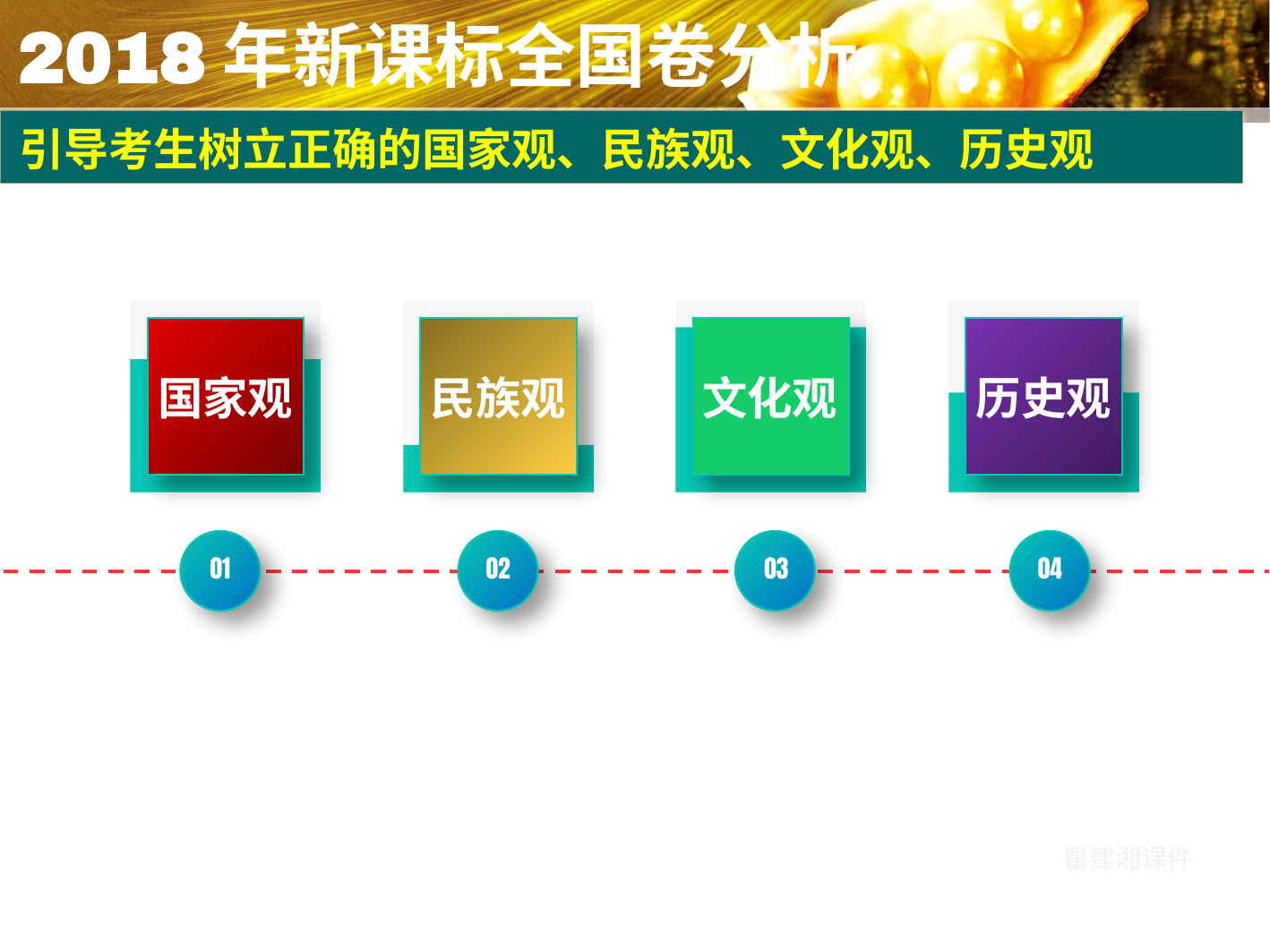

# 2018年新课标全国卷分析

引导考生树立正确的国家观、民族观、文化观、历史观

国家观
民族观
文化观
历史观

01
02
03
04
We have many PowerPoint templates that has been specifically designed.
Wehve many PowerPoint templates that has been specifically designed.